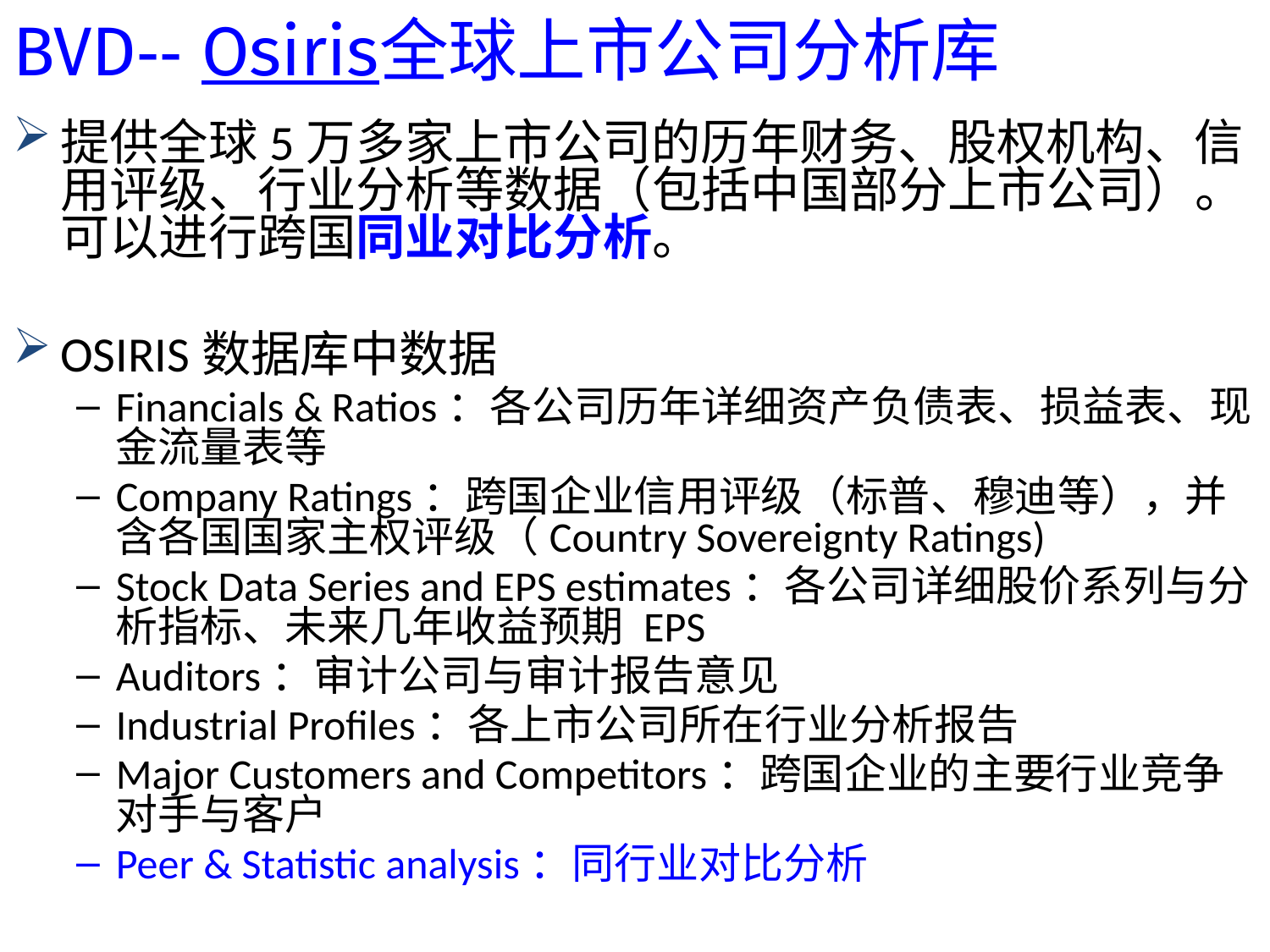

# BVD-- Osiris全球上市公司分析库
提供全球5万多家上市公司的历年财务、股权机构、信用评级、行业分析等数据（包括中国部分上市公司）。可以进行跨国同业对比分析。
OSIRIS数据库中数据
Financials & Ratios：各公司历年详细资产负债表、损益表、现金流量表等
Company Ratings：跨国企业信用评级（标普、穆迪等），并含各国国家主权评级（Country Sovereignty Ratings)
Stock Data Series and EPS estimates：各公司详细股价系列与分析指标、未来几年收益预期 EPS
Auditors：审计公司与审计报告意见
Industrial Profiles：各上市公司所在行业分析报告
Major Customers and Competitors：跨国企业的主要行业竞争对手与客户
Peer & Statistic analysis：同行业对比分析